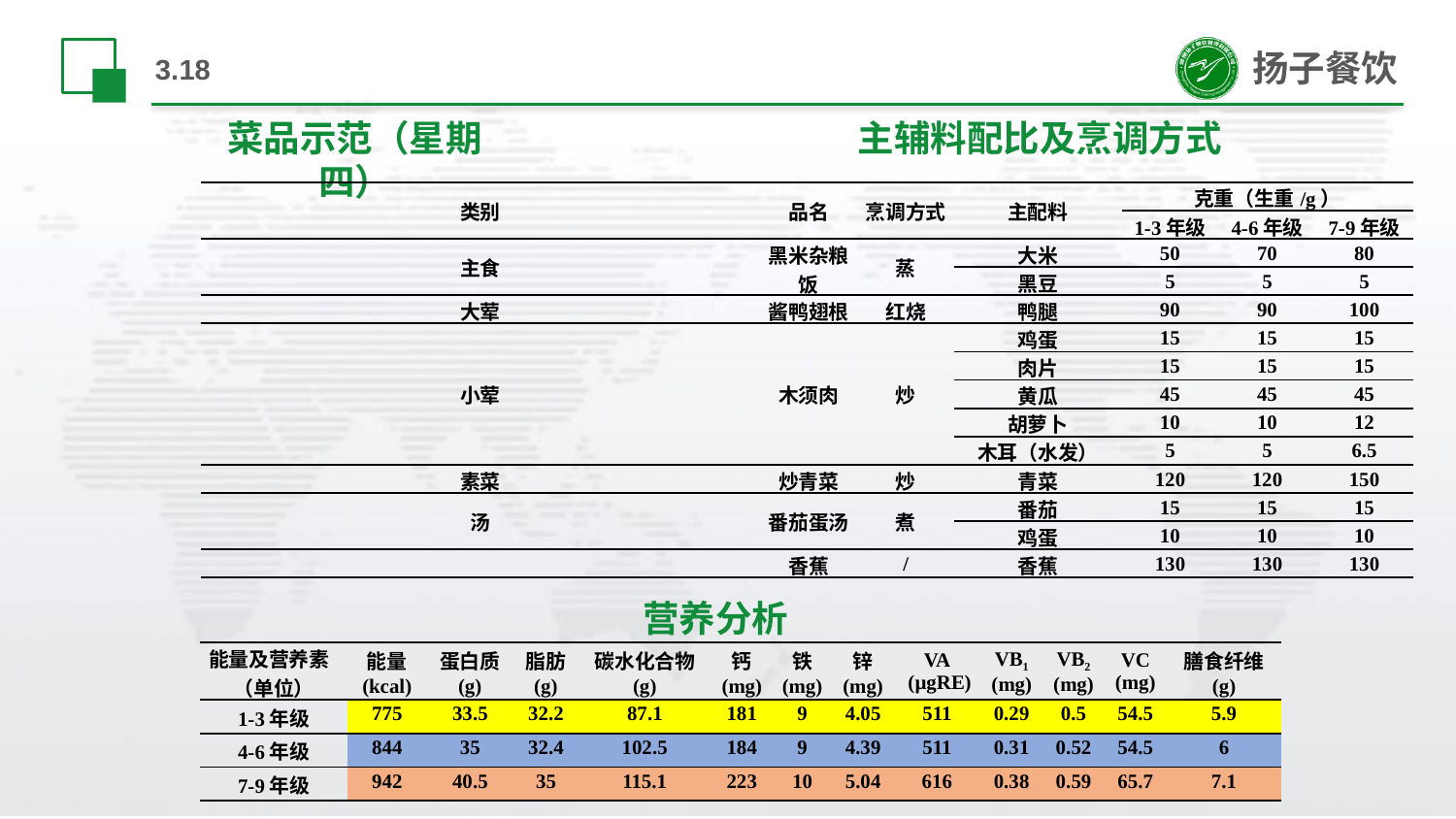

# 3.18
菜品示范（星期四）
主辅料配比及烹调方式
| 类别 | 品名 | 烹调方式 | 主配料 | 克重（生重/g） |  |  |
| --- | --- | --- | --- | --- | --- | --- |
|  |  |  |  | 1-3年级 | 4-6年级 | 7-9年级 |
| 主食 | 黑米杂粮饭 | 蒸 | 大米 | 50 | 70 | 80 |
|  |  |  | 黑豆 | 5 | 5 | 5 |
| 大荤 | 酱鸭翅根 | 红烧 | 鸭腿 | 90 | 90 | 100 |
| 小荤 | 木须肉 | 炒 | 鸡蛋 | 15 | 15 | 15 |
|  |  |  | 肉片 | 15 | 15 | 15 |
|  |  |  | 黄瓜 | 45 | 45 | 45 |
|  |  |  | 胡萝卜 | 10 | 10 | 12 |
|  |  |  | 木耳（水发） | 5 | 5 | 6.5 |
| 素菜 | 炒青菜 | 炒 | 青菜 | 120 | 120 | 150 |
| 汤 | 番茄蛋汤 | 煮 | 番茄 | 15 | 15 | 15 |
|  |  |  | 鸡蛋 | 10 | 10 | 10 |
|  | 香蕉 | / | 香蕉 | 130 | 130 | 130 |
营养分析
| 能量及营养素 （单位） | 能量 (kcal) | 蛋白质 (g) | 脂肪 (g) | 碳水化合物 (g) | 钙 (mg) | 铁 (mg) | 锌 (mg) | VA (µgRE) | VB1 (mg) | VB2 (mg) | VC (mg) | 膳食纤维 (g) |
| --- | --- | --- | --- | --- | --- | --- | --- | --- | --- | --- | --- | --- |
| 1-3年级 | 775 | 33.5 | 32.2 | 87.1 | 181 | 9 | 4.05 | 511 | 0.29 | 0.5 | 54.5 | 5.9 |
| 4-6年级 | 844 | 35 | 32.4 | 102.5 | 184 | 9 | 4.39 | 511 | 0.31 | 0.52 | 54.5 | 6 |
| 7-9年级 | 942 | 40.5 | 35 | 115.1 | 223 | 10 | 5.04 | 616 | 0.38 | 0.59 | 65.7 | 7.1 |